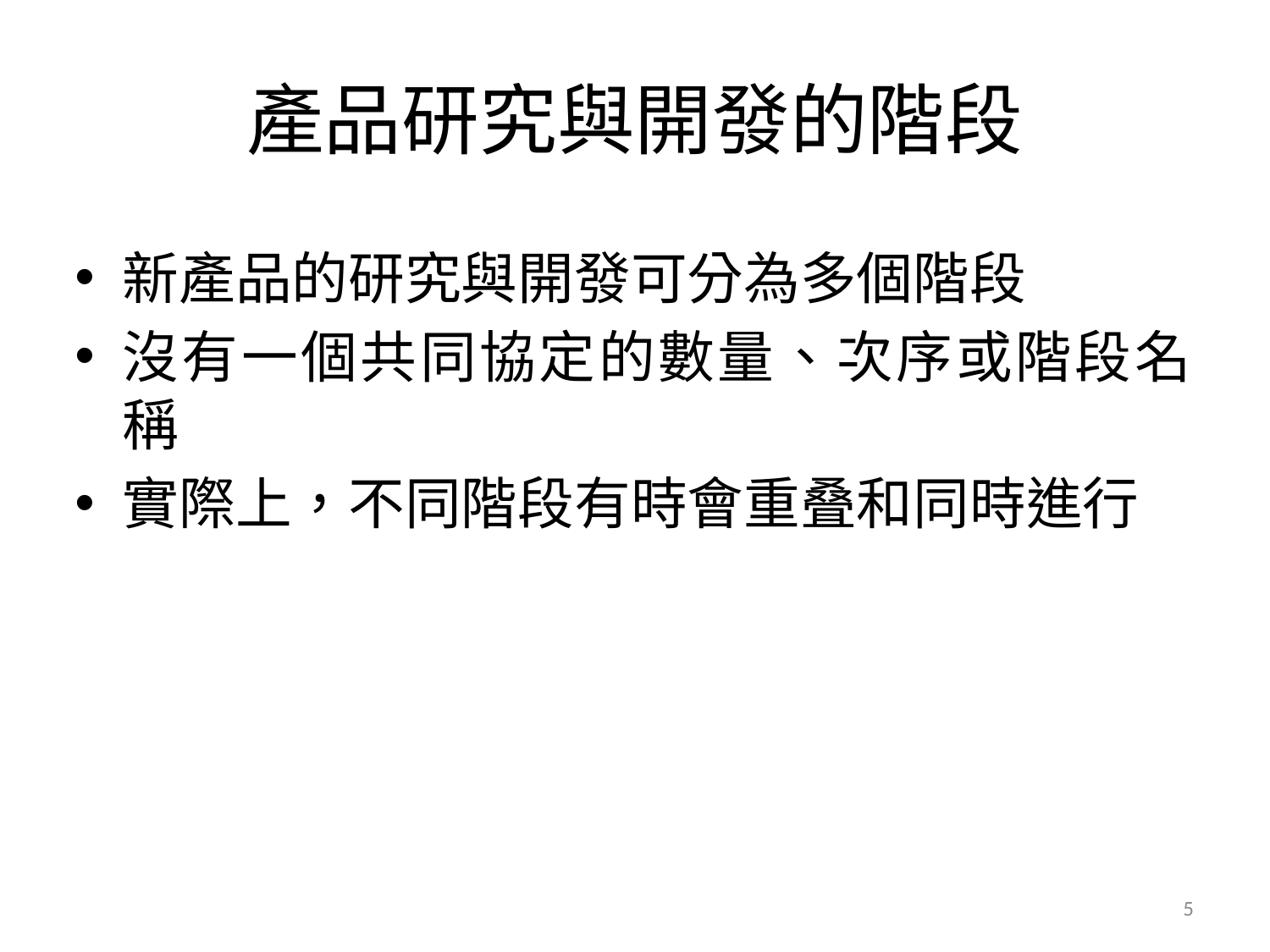

# 產品研究與開發的階段
新產品的研究與開發可分為多個階段
沒有一個共同協定的數量、次序或階段名稱
實際上，不同階段有時會重叠和同時進行
5